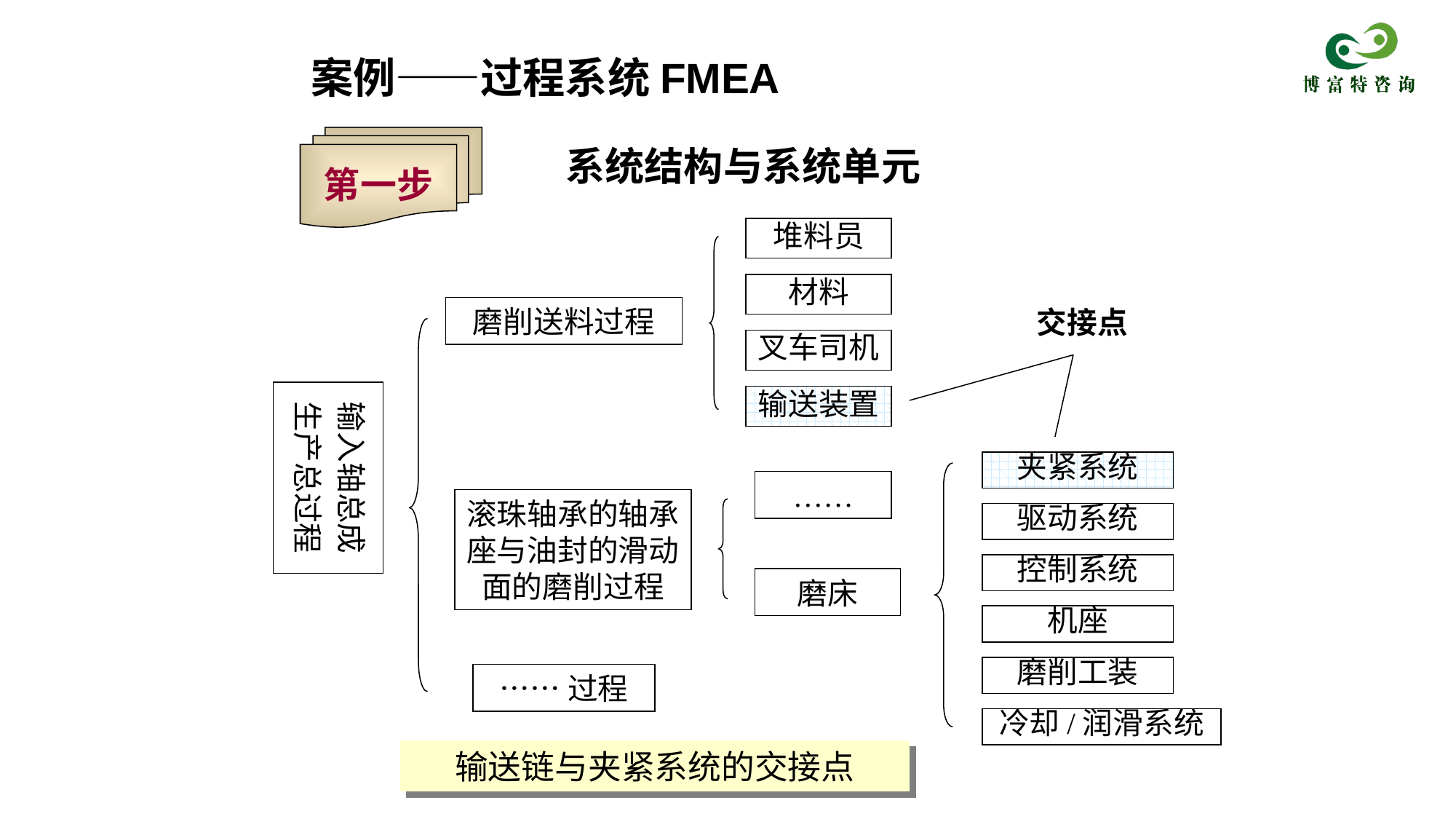

案例——过程系统FMEA
第一步
系统结构与系统单元
堆料员

材料
磨削送料过程
交接点

叉车司机

输入轴总成生产总过程
输送装置
夹紧系统

……
滚珠轴承的轴承座与油封的滑动面的磨削过程

驱动系统
控制系统
磨床
机座
磨削工装
……过程
冷却/润滑系统
输送链与夹紧系统的交接点